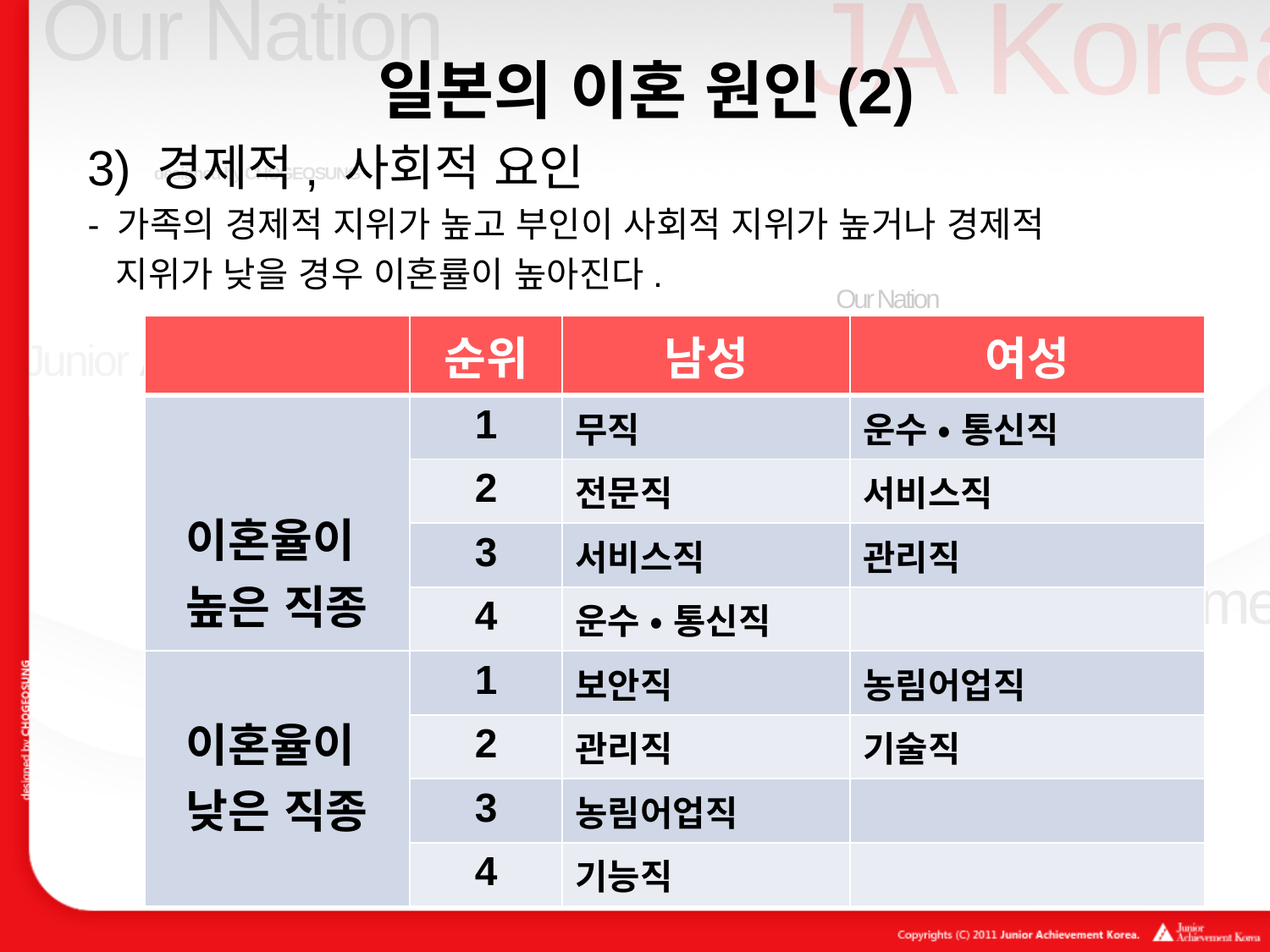

일본의 이혼 원인(2)
3) 경제적, 사회적 요인
- 가족의 경제적 지위가 높고 부인이 사회적 지위가 높거나 경제적
  지위가 낮을 경우 이혼률이 높아진다.
|  | 순위 | 남성 | 여성 |
| --- | --- | --- | --- |
| 이혼율이 높은 직종 | 1 | 무직 | 운수 • 통신직 |
|  | 2 | 전문직 | 서비스직 |
|  | 3 | 서비스직 | 관리직 |
|  | 4 | 운수 • 통신직 |  |
| 이혼율이 낮은 직종 | 1 | 보안직 | 농림어업직 |
|  | 2 | 관리직 | 기술직 |
|  | 3 | 농림어업직 |  |
|  | 4 | 기능직 |  |